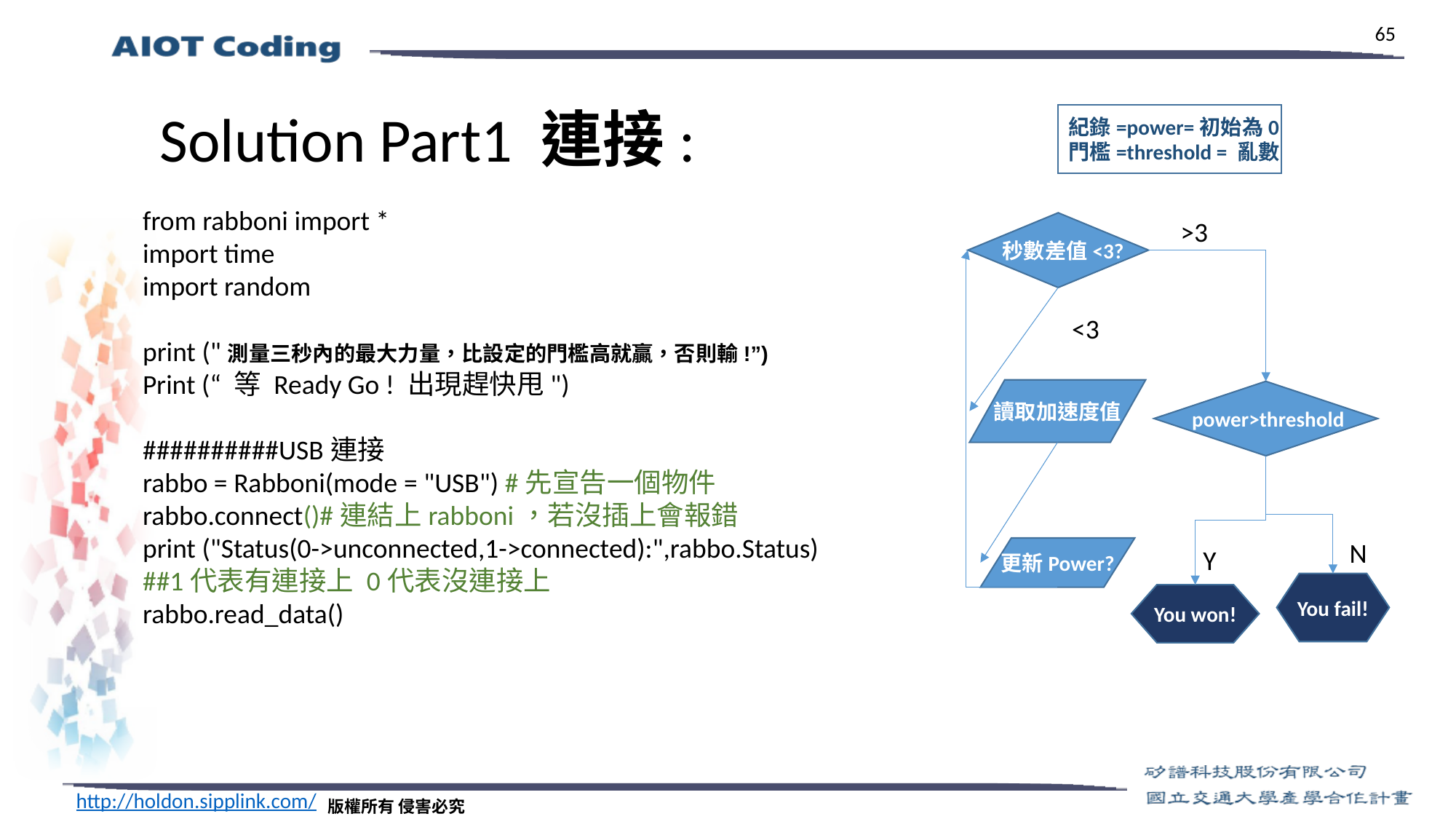

# Solution Part1 連接:
紀錄=power=初始為0
門檻=threshold = 亂數
 秒數差值<3?
更新Power?
You fail!
You won!
from rabboni import *
import time
import random

print ("測量三秒內的最大力量，比設定的門檻高就贏，否則輸!”)
Print (“ 等 Ready Go ! 出現趕快甩")
##########USB連接
rabbo = Rabboni(mode = "USB") #先宣告一個物件
rabbo.connect()#連結上rabboni，若沒插上會報錯
print ("Status(0->unconnected,1->connected):",rabbo.Status)
##1代表有連接上 0代表沒連接上
rabbo.read_data()
>3
<3
讀取加速度值
 power>threshold
N
Y